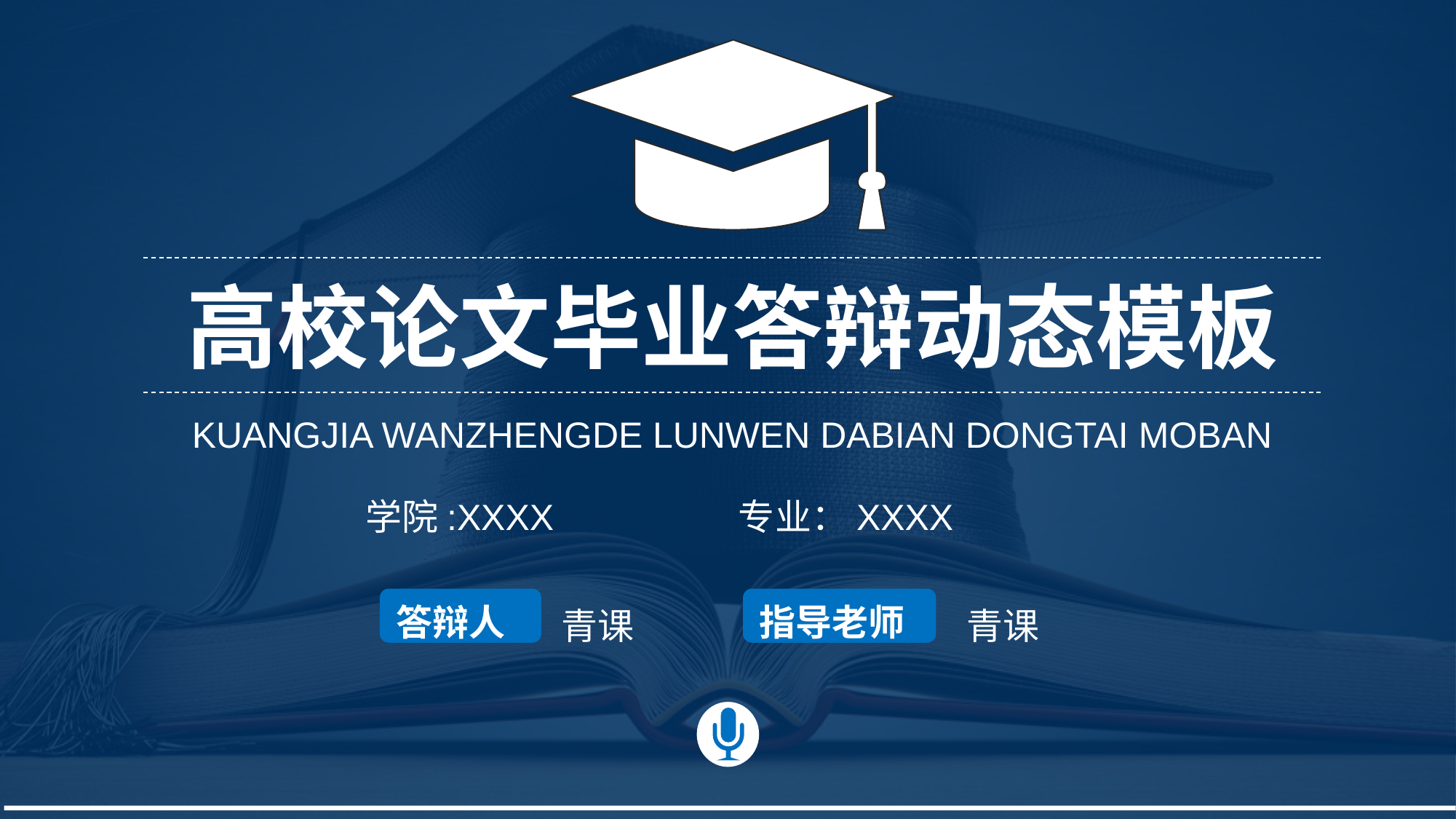

高校论文毕业答辩动态模板
KUANGJIA WANZHENGDE LUNWEN DABIAN DONGTAI MOBAN
学院:XXXX
专业：XXXX
答辩人
指导老师
青课
青课